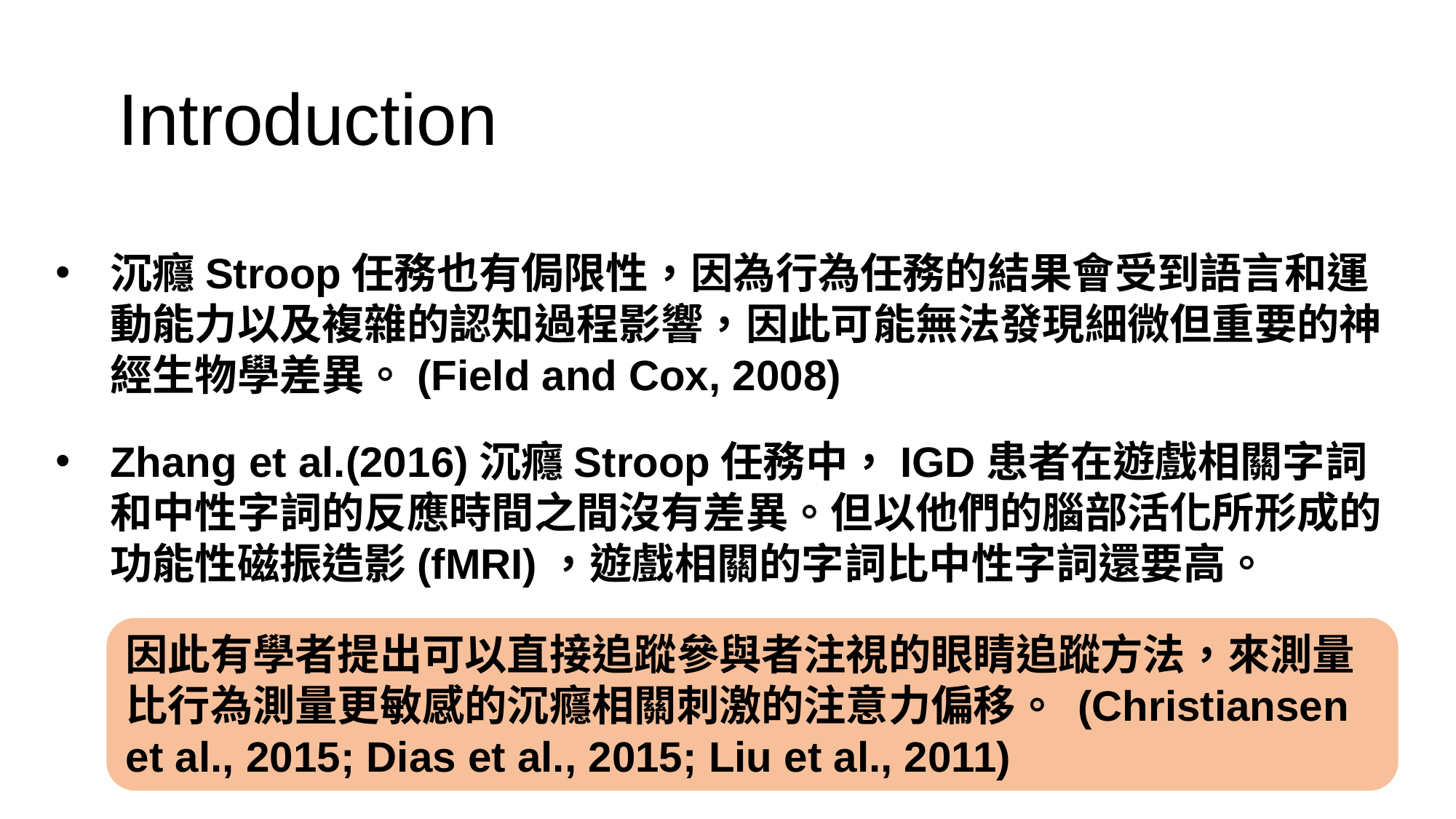

Introduction
沉癮Stroop任務也有侷限性，因為行為任務的結果會受到語言和運動能力以及複雜的認知過程影響，因此可能無法發現細微但重要的神經生物學差異。(Field and Cox, 2008)
Zhang et al.(2016)沉癮Stroop任務中，IGD患者在遊戲相關字詞和中性字詞的反應時間之間沒有差異。但以他們的腦部活化所形成的功能性磁振造影(fMRI)，遊戲相關的字詞比中性字詞還要高。
因此有學者提出可以直接追蹤參與者注視的眼睛追蹤方法，來測量比行為測量更敏感的沉癮相關刺激的注意力偏移。 (Christiansen et al., 2015; Dias et al., 2015; Liu et al., 2011)